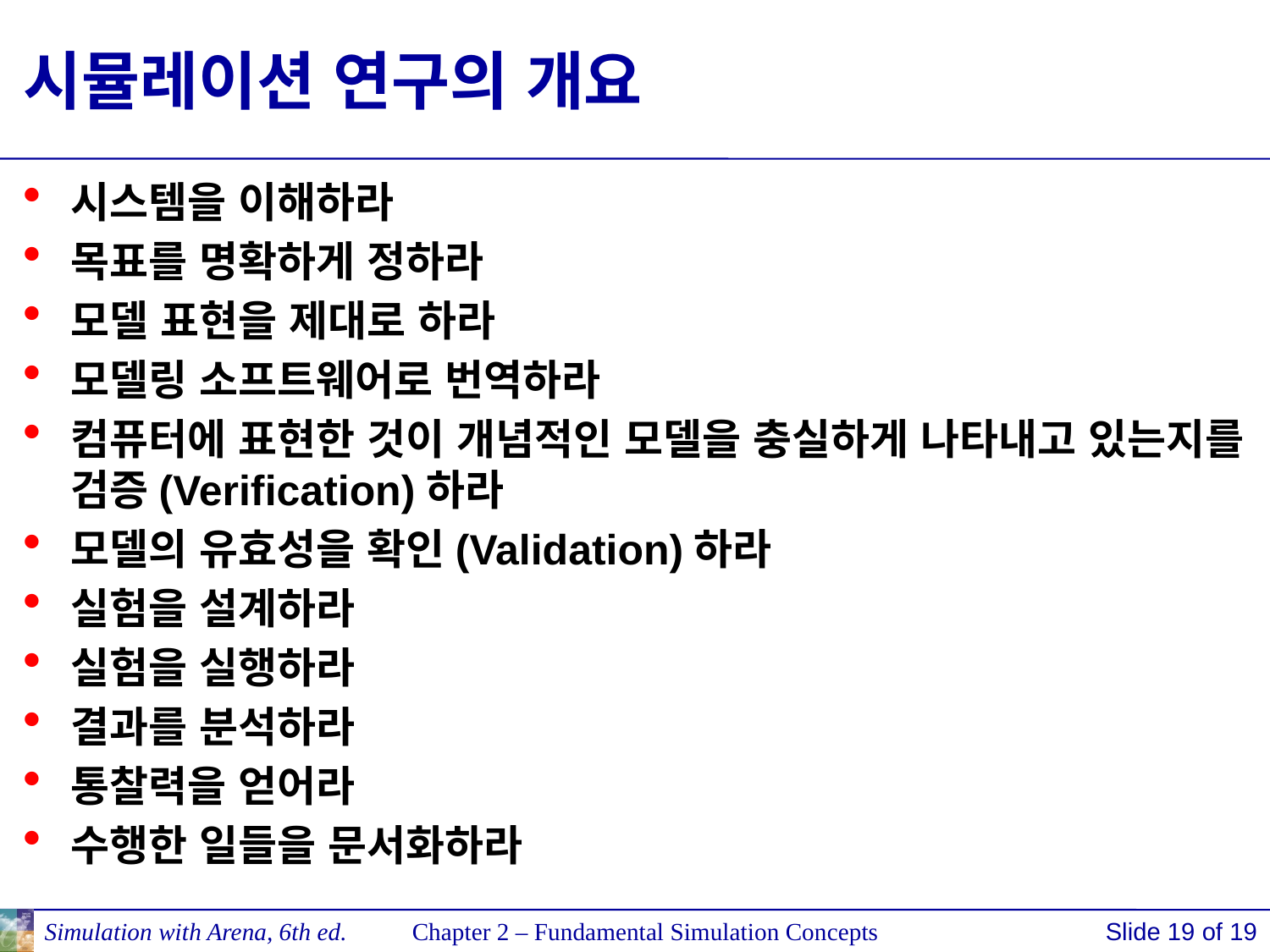

# 시뮬레이션 연구의 개요
시스템을 이해하라
목표를 명확하게 정하라
모델 표현을 제대로 하라
모델링 소프트웨어로 번역하라
컴퓨터에 표현한 것이 개념적인 모델을 충실하게 나타내고 있는지를 검증(Verification)하라
모델의 유효성을 확인(Validation)하라
실험을 설계하라
실험을 실행하라
결과를 분석하라
통찰력을 얻어라
수행한 일들을 문서화하라
Simulation with Arena, 6th ed.
Chapter 2 – Fundamental Simulation Concepts
Slide 19 of 19